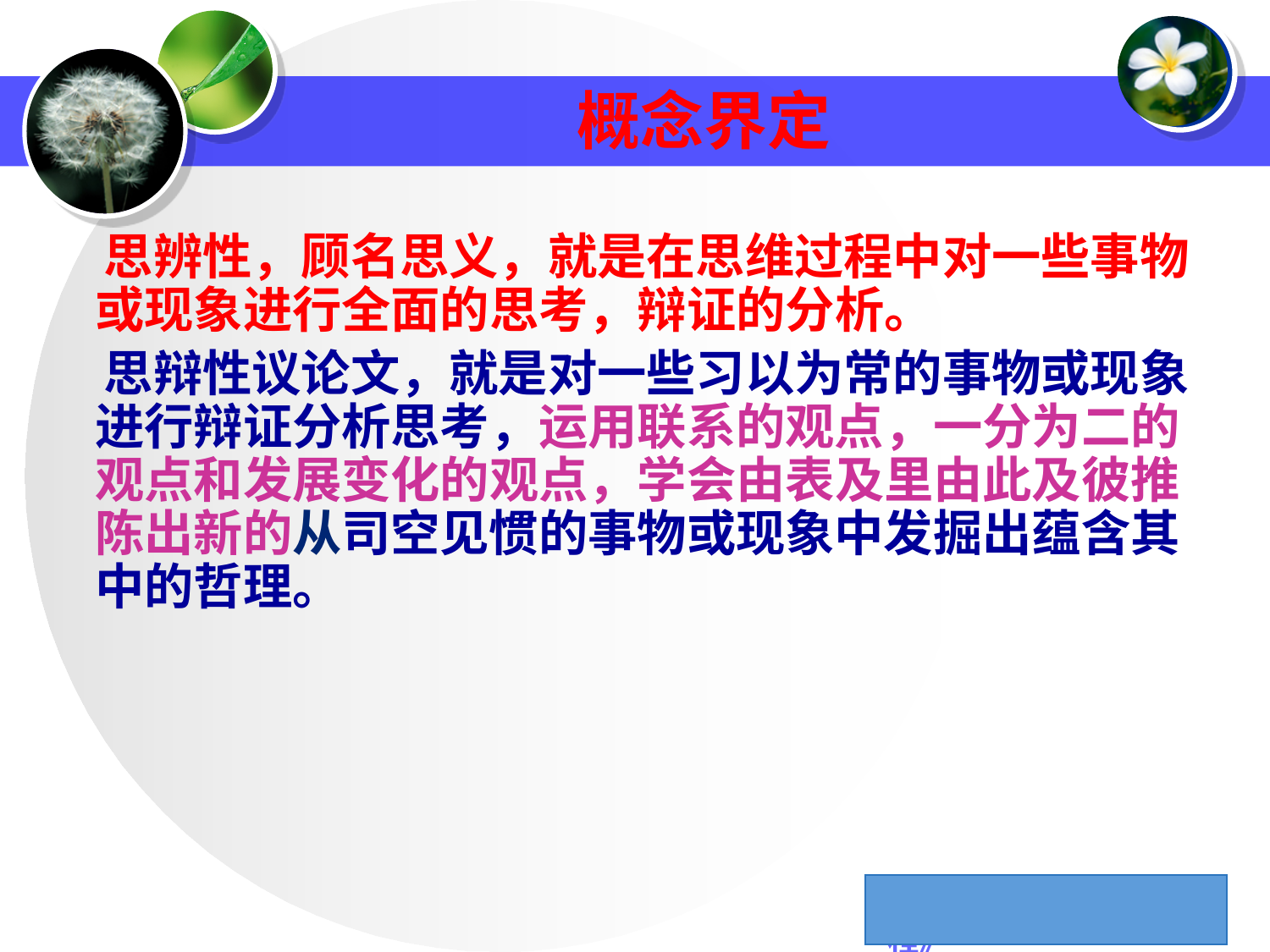

# 概念界定
    思辨性，顾名思义，就是在思维过程中对一些事物或现象进行全面的思考，辩证的分析。
    思辩性议论文，就是对一些习以为常的事物或现象进行辩证分析思考，运用联系的观点，一分为二的观点和发展变化的观点，学会由表及里由此及彼推陈出新的从司空见惯的事物或现象中发掘出蕴含其中的哲理。